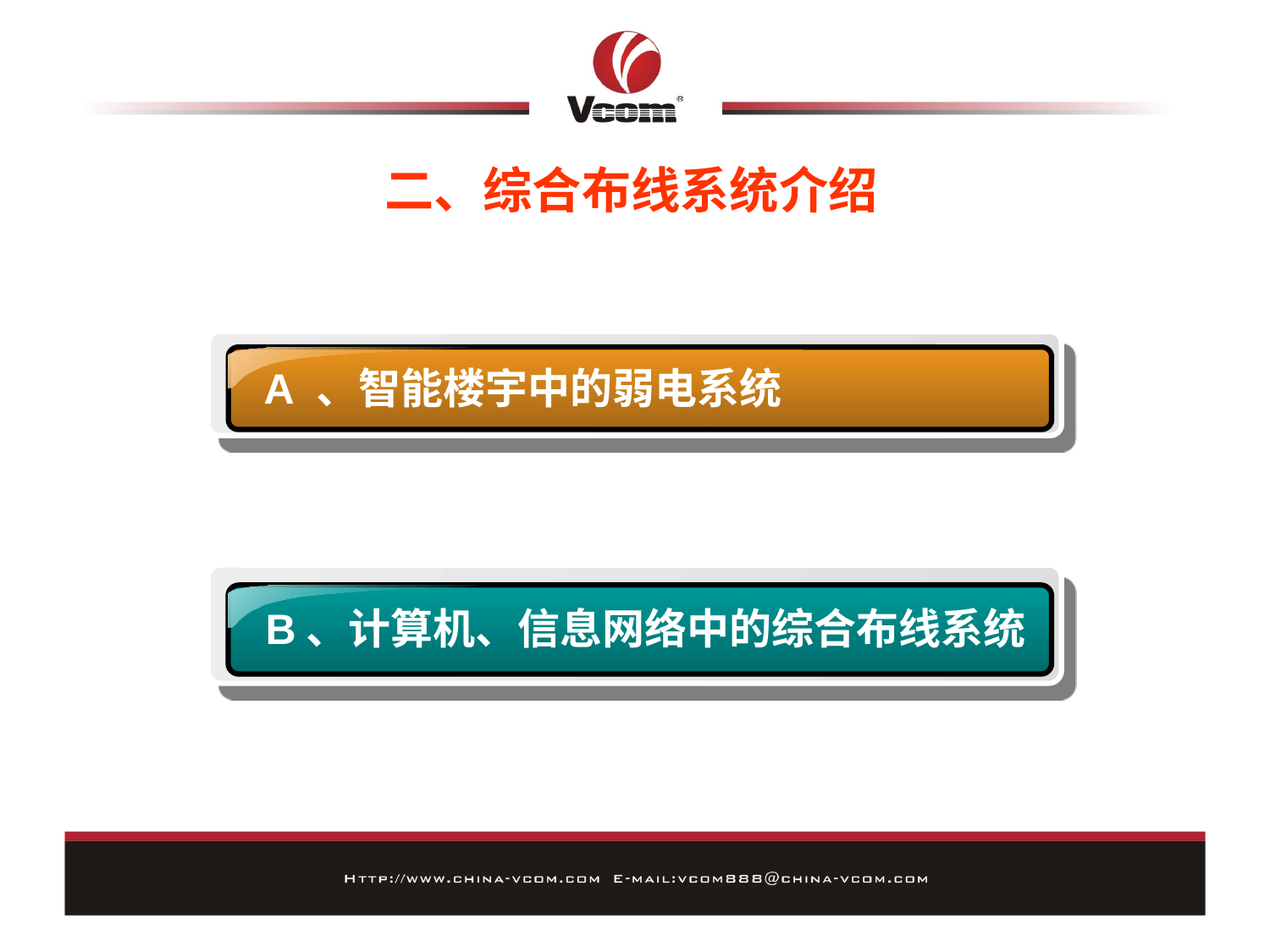

# 二、综合布线系统介绍

A 、智能楼宇中的弱电系统

 B、计算机、信息网络中的综合布线系统